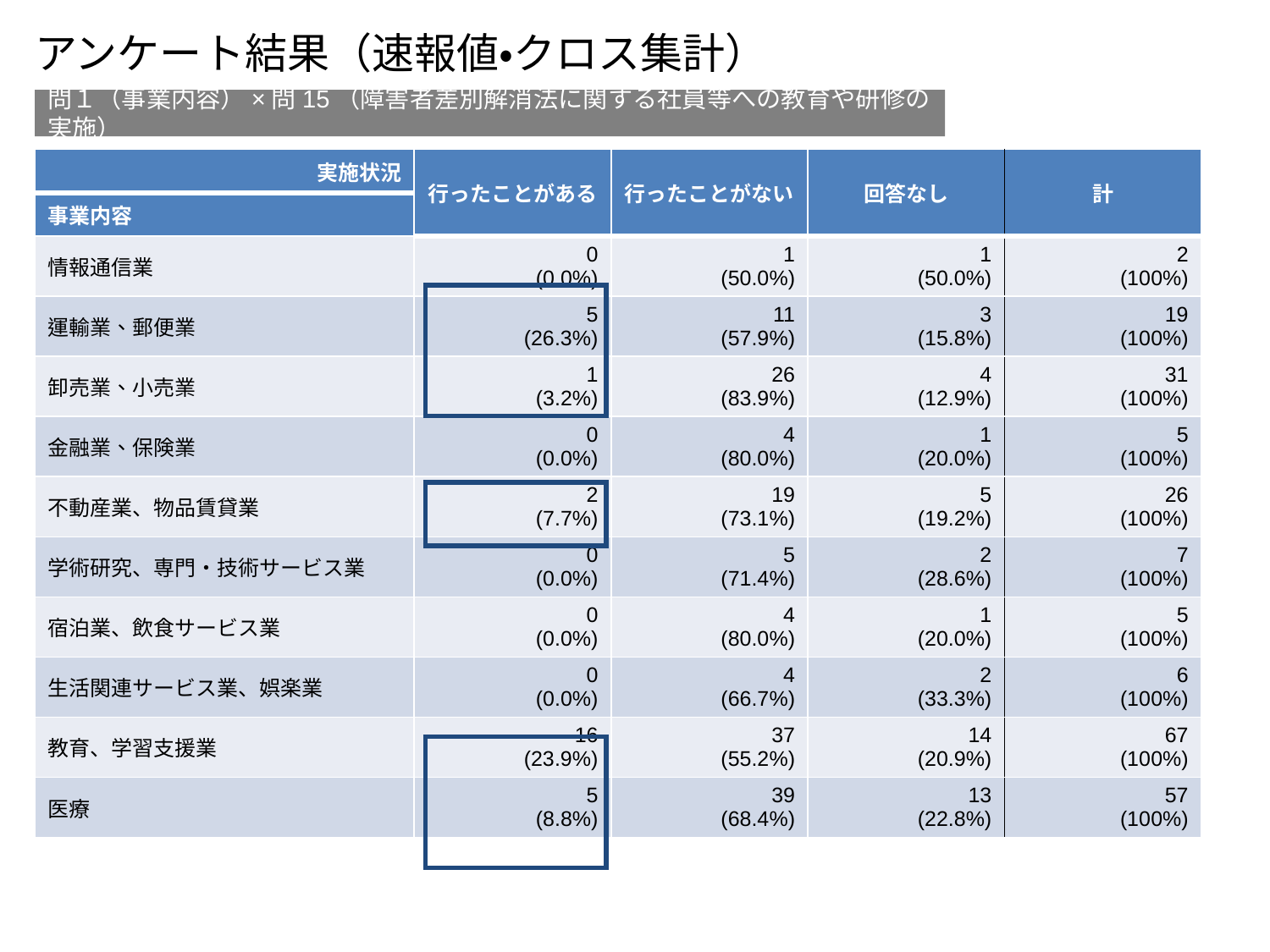

アンケート結果（速報値・クロス集計）

問１（事業内容）×問15（障害者差別解消法に関する社員等への教育や研修の実施）
| 実施状況 | 行ったことがある | 行ったことがない | 回答なし | 計 |
| --- | --- | --- | --- | --- |
| 事業内容 |  |  |  |  |
| 情報通信業 | 0 (0.0%) | 1 (50.0%) | 1 (50.0%) | 2 (100%) |
| 運輸業、郵便業 | 5 (26.3%) | 11 (57.9%) | 3 (15.8%) | 19 (100%) |
| 卸売業、小売業 | 1 (3.2%) | 26 (83.9%) | 4 (12.9%) | 31 (100%) |
| 金融業、保険業 | 0 (0.0%) | 4 (80.0%) | 1 (20.0%) | 5 (100%) |
| 不動産業、物品賃貸業 | 2 (7.7%) | 19 (73.1%) | 5 (19.2%) | 26 (100%) |
| 学術研究、専門・技術サービス業 | 0 (0.0%) | 5 (71.4%) | 2 (28.6%) | 7 (100%) |
| 宿泊業、飲食サービス業 | 0 (0.0%) | 4 (80.0%) | 1 (20.0%) | 5 (100%) |
| 生活関連サービス業、娯楽業 | 0 (0.0%) | 4 (66.7%) | 2 (33.3%) | 6 (100%) |
| 教育、学習支援業 | 16 (23.9%) | 37 (55.2%) | 14 (20.9%) | 67 (100%) |
| 医療 | 5 (8.8%) | 39 (68.4%) | 13 (22.8%) | 57 (100%) |
|  |
| --- |
|  |
| --- |
|  |
| --- |